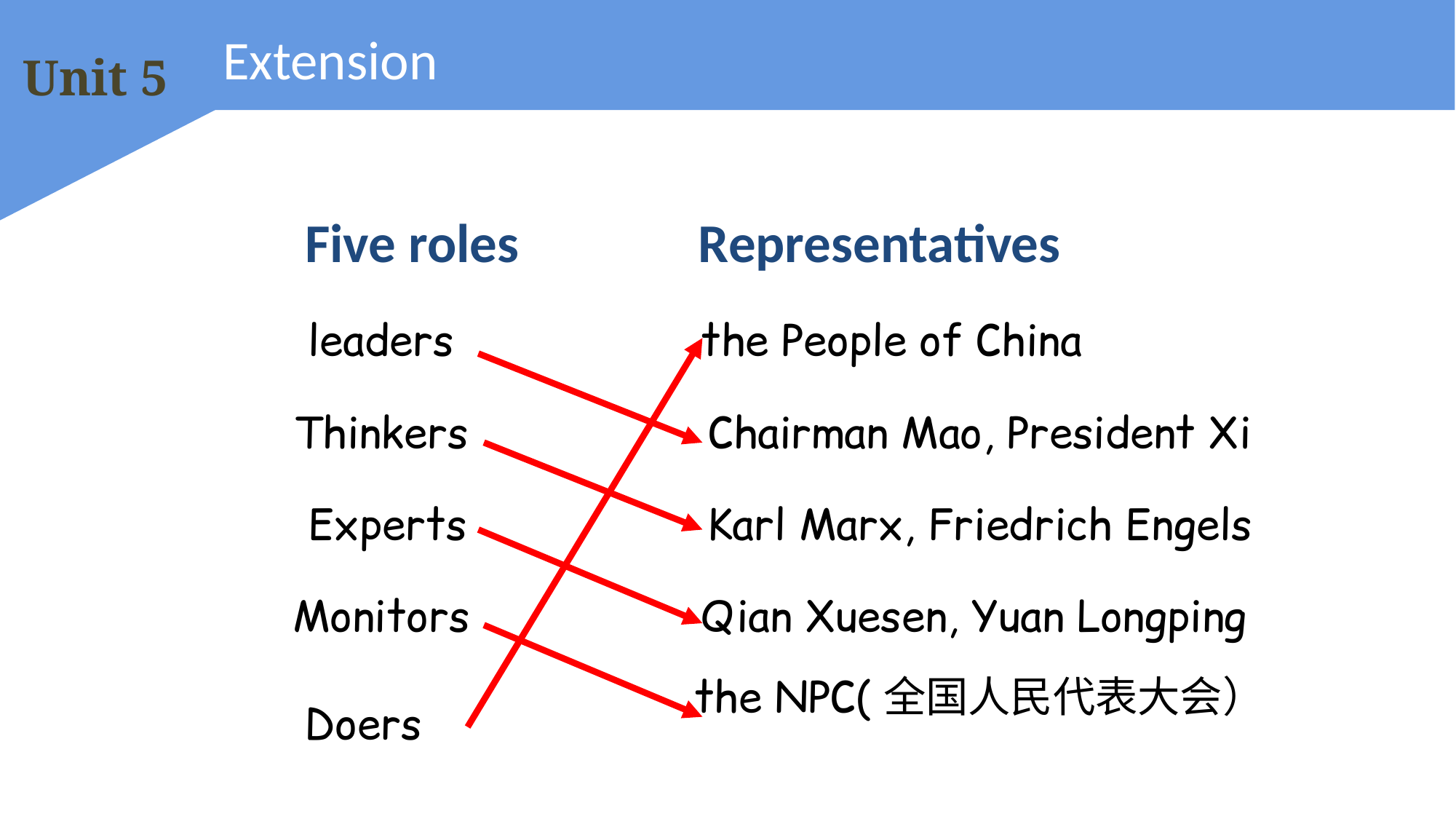

# Extension
| Five roles | Representatives |
| --- | --- |
| leaders | the People of China |
| Thinkers | Chairman Mao, President Xi |
| Experts | Karl Marx, Friedrich Engels |
| Monitors | Qian Xuesen, Yuan Longping |
| Doers | the NPC(全国人民代表大会） |